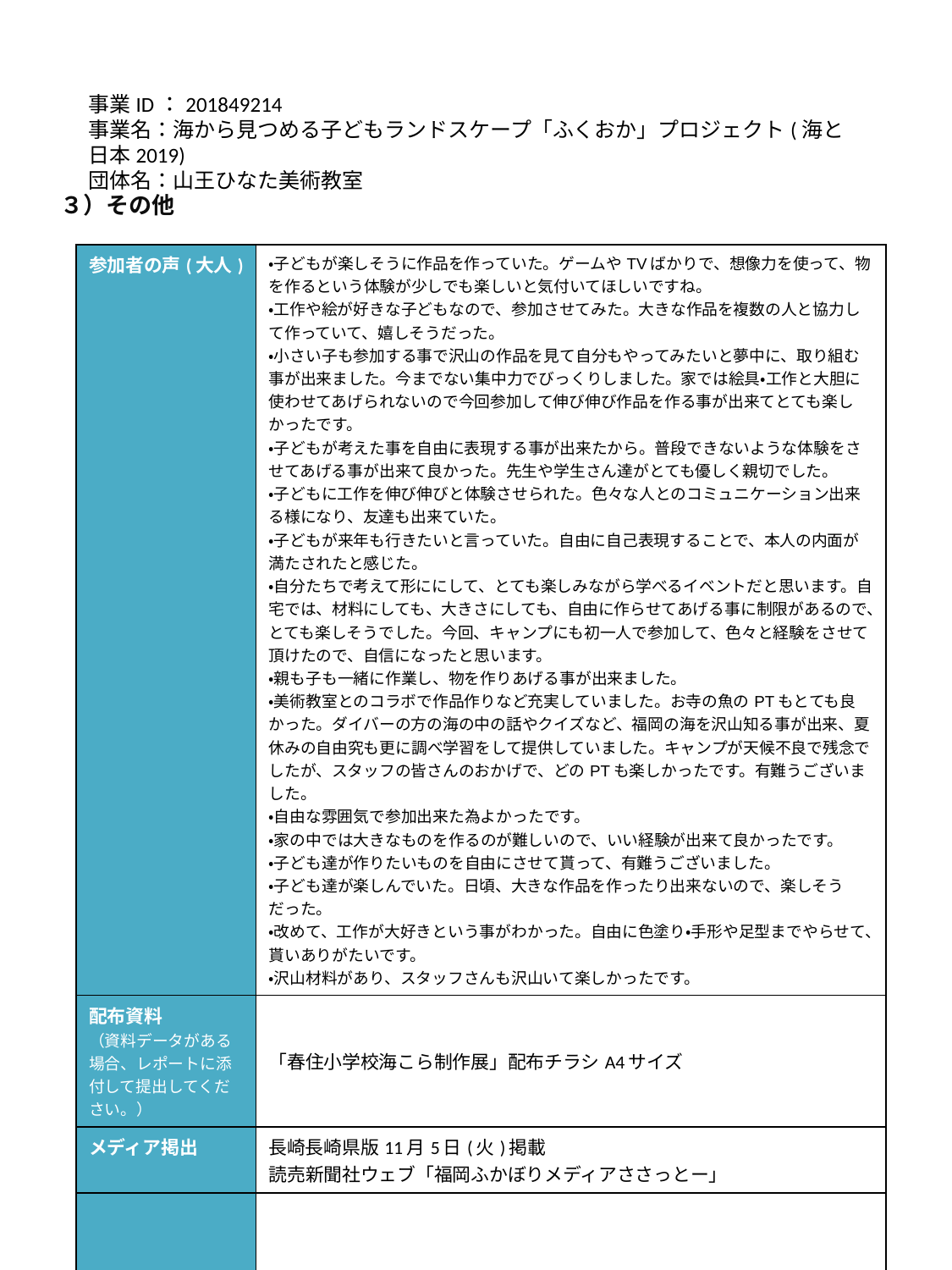

事業ID：201849214
事業名：海から見つめる子どもランドスケープ「ふくおか」プロジェクト(海と日本2019)
団体名：山王ひなた美術教室
３）その他
| 参加者の声(大人) | ・子どもが楽しそうに作品を作っていた。ゲームやTVばかりで、想像力を使って、物を作るという体験が少しでも楽しいと気付いてほしいですね。 ・工作や絵が好きな子どもなので、参加させてみた。大きな作品を複数の人と協力して作っていて、嬉しそうだった。 ・小さい子も参加する事で沢山の作品を見て自分もやってみたいと夢中に、取り組む事が出来ました。今までない集中力でびっくりしました。家では絵具・工作と大胆に使わせてあげられないので今回参加して伸び伸び作品を作る事が出来てとても楽しかったです。 ・子どもが考えた事を自由に表現する事が出来たから。普段できないような体験をさせてあげる事が出来て良かった。先生や学生さん達がとても優しく親切でした。 ・子どもに工作を伸び伸びと体験させられた。色々な人とのコミュニケーション出来る様になり、友達も出来ていた。 ・子どもが来年も行きたいと言っていた。自由に自己表現することで、本人の内面が満たされたと感じた。 ・自分たちで考えて形ににして、とても楽しみながら学べるイベントだと思います。自宅では、材料にしても、大きさにしても、自由に作らせてあげる事に制限があるので、とても楽しそうでした。今回、キャンプにも初一人で参加して、色々と経験をさせて頂けたので、自信になったと思います。 ・親も子も一緒に作業し、物を作りあげる事が出来ました。 ・美術教室とのコラボで作品作りなど充実していました。お寺の魚のPTもとても良かった。ダイバーの方の海の中の話やクイズなど、福岡の海を沢山知る事が出来、夏休みの自由究も更に調べ学習をして提供していました。キャンプが天候不良で残念でしたが、スタッフの皆さんのおかげで、どのPTも楽しかったです。有難うございました。 ・自由な雰囲気で参加出来た為よかったです。 ・家の中では大きなものを作るのが難しいので、いい経験が出来て良かったです。 ・子ども達が作りたいものを自由にさせて貰って、有難うございました。 ・子ども達が楽しんでいた。日頃、大きな作品を作ったり出来ないので、楽しそうだった。 ・改めて、工作が大好きという事がわかった。自由に色塗り・手形や足型までやらせて、貰いありがたいです。 ・沢山材料があり、スタッフさんも沢山いて楽しかったです。 |
| --- | --- |
| 配布資料 （資料データがある場合、レポートに添付して提出してください。） | 「春住小学校海こら制作展」配布チラシA4サイズ |
| メディア掲出 | 長崎長崎県版11月5日(火)掲載 読売新聞社ウェブ「福岡ふかぼりメディアささっとー」 |
|  |  |